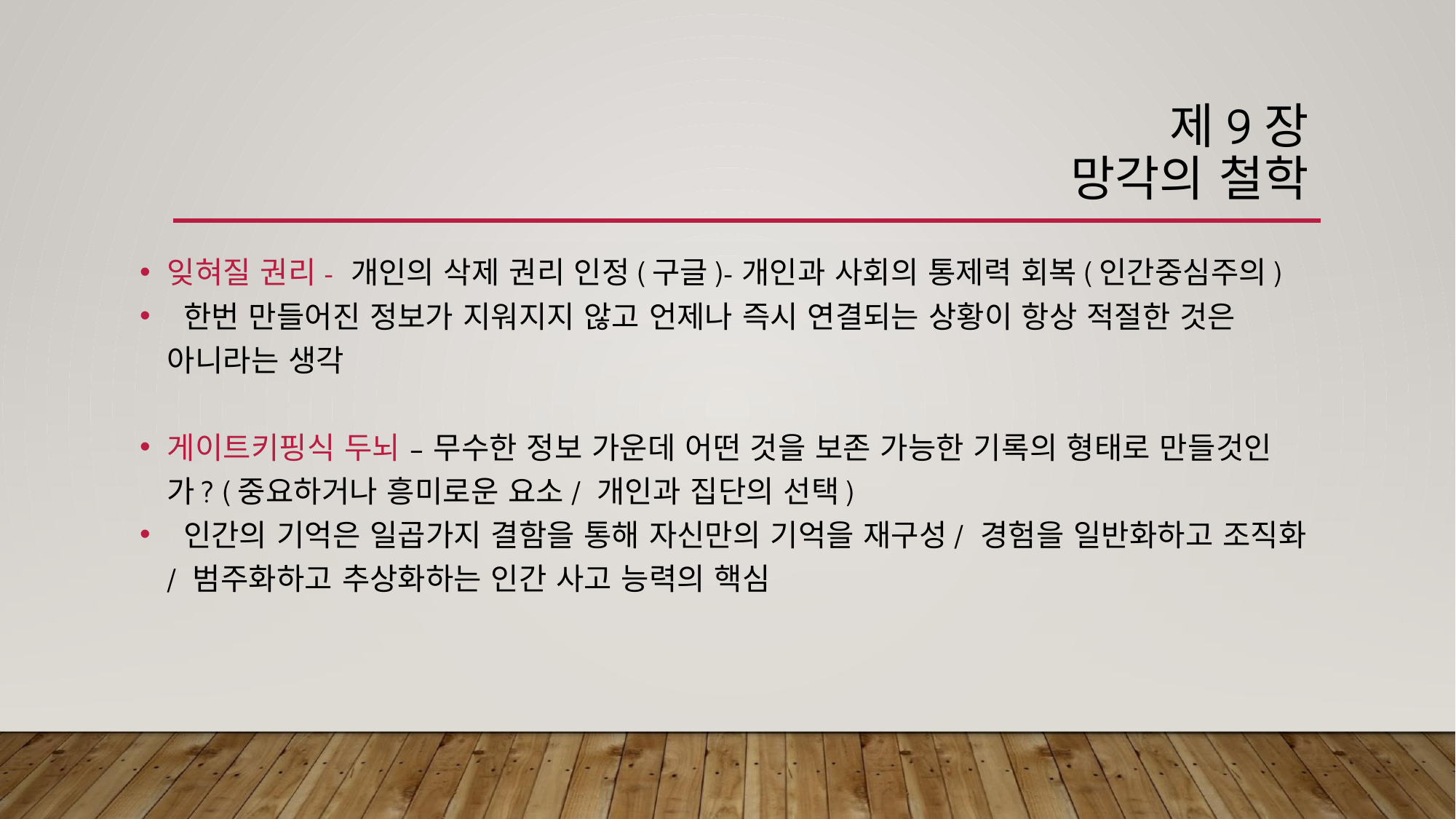

# 제9장 망각의 철학
잊혀질 권리- 개인의 삭제 권리 인정(구글)-개인과 사회의 통제력 회복(인간중심주의)
 한번 만들어진 정보가 지워지지 않고 언제나 즉시 연결되는 상황이 항상 적절한 것은 아니라는 생각

게이트키핑식 두뇌 – 무수한 정보 가운데 어떤 것을 보존 가능한 기록의 형태로 만들것인가? (중요하거나 흥미로운 요소/ 개인과 집단의 선택)
 인간의 기억은 일곱가지 결함을 통해 자신만의 기억을 재구성/ 경험을 일반화하고 조직화/ 범주화하고 추상화하는 인간 사고 능력의 핵심